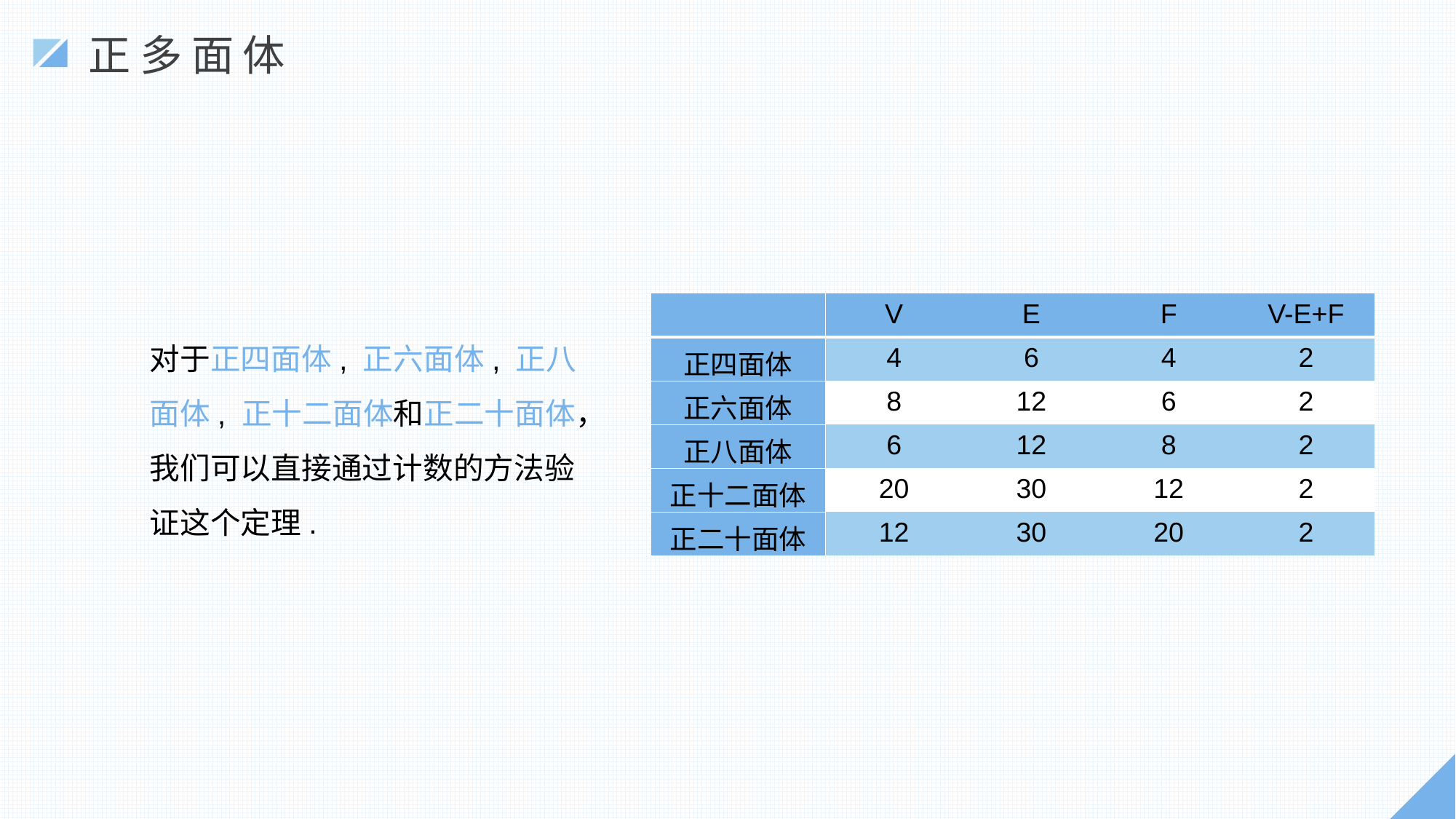

正多面体
|  | V | E | F | V-E+F |
| --- | --- | --- | --- | --- |
| 正四面体 | 4 | 6 | 4 | 2 |
| 正六面体 | 8 | 12 | 6 | 2 |
| 正八面体 | 6 | 12 | 8 | 2 |
| 正十二面体 | 20 | 30 | 12 | 2 |
| 正二十面体 | 12 | 30 | 20 | 2 |
对于正四面体, 正六面体, 正八面体, 正十二面体和正二十面体，我们可以直接通过计数的方法验证这个定理.